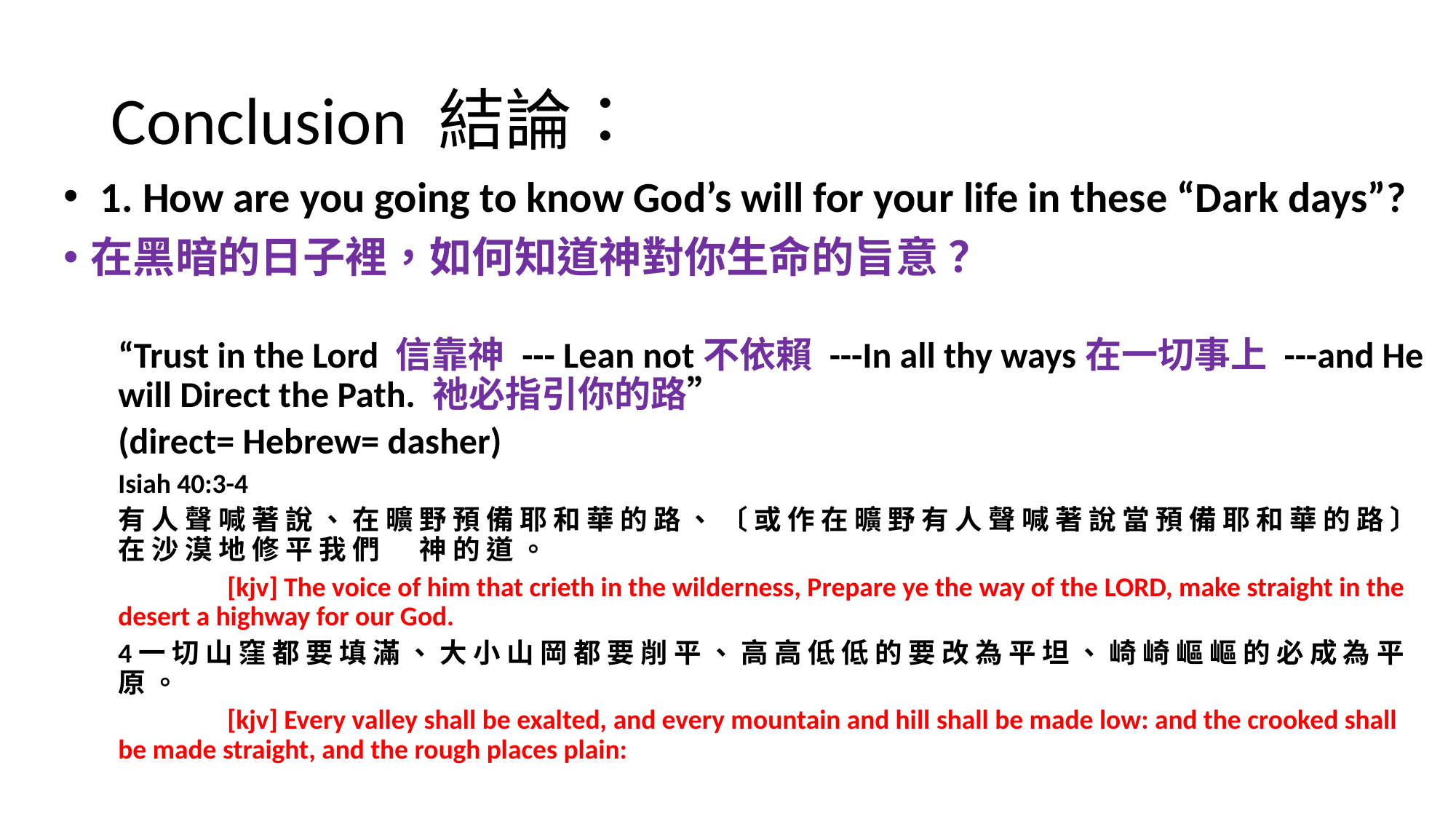

# Conclusion 結論：
 1. How are you going to know God’s will for your life in these “Dark days”?
在黑暗的日子裡，如何知道神對你生命的旨意 ？

“Trust in the Lord 信靠神 --- Lean not不依賴 ---In all thy ways在一切事上 ---and He will Direct the Path. 祂必指引你的路”
(direct= Hebrew= dasher)
Isiah 40:3-4
有 人 聲 喊 著 說 、 在 曠 野 預 備 耶 和 華 的 路 、 〔 或 作 在 曠 野 有 人 聲 喊 著 說 當 預 備 耶 和 華 的 路 〕 在 沙 漠 地 修 平 我 們 　 神 的 道 。
   	[kjv] The voice of him that crieth in the wilderness, Prepare ye the way of the LORD, make straight in the desert a highway for our God.
4一 切 山 窪 都 要 填 滿 、 大 小 山 岡 都 要 削 平 、 高 高 低 低 的 要 改 為 平 坦 、 崎 崎 嶇 嶇 的 必 成 為 平 原 。
   	[kjv] Every valley shall be exalted, and every mountain and hill shall be made low: and the crooked shall be made straight, and the rough places plain: